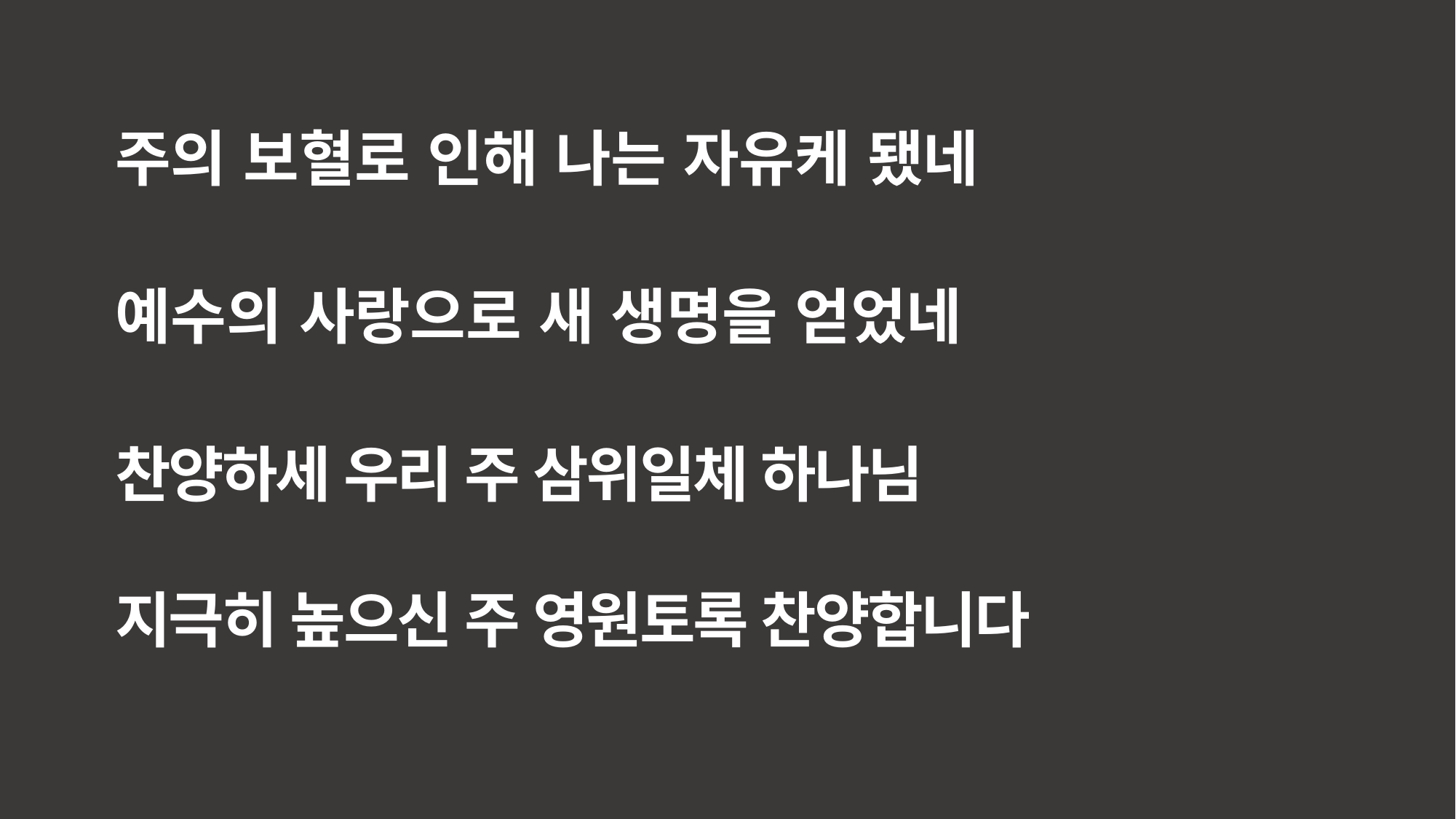

주의 보혈로 인해 나는 자유케 됐네
예수의 사랑으로 새 생명을 얻었네
찬양하세 우리 주 삼위일체 하나님
지극히 높으신 주 영원토록 찬양합니다